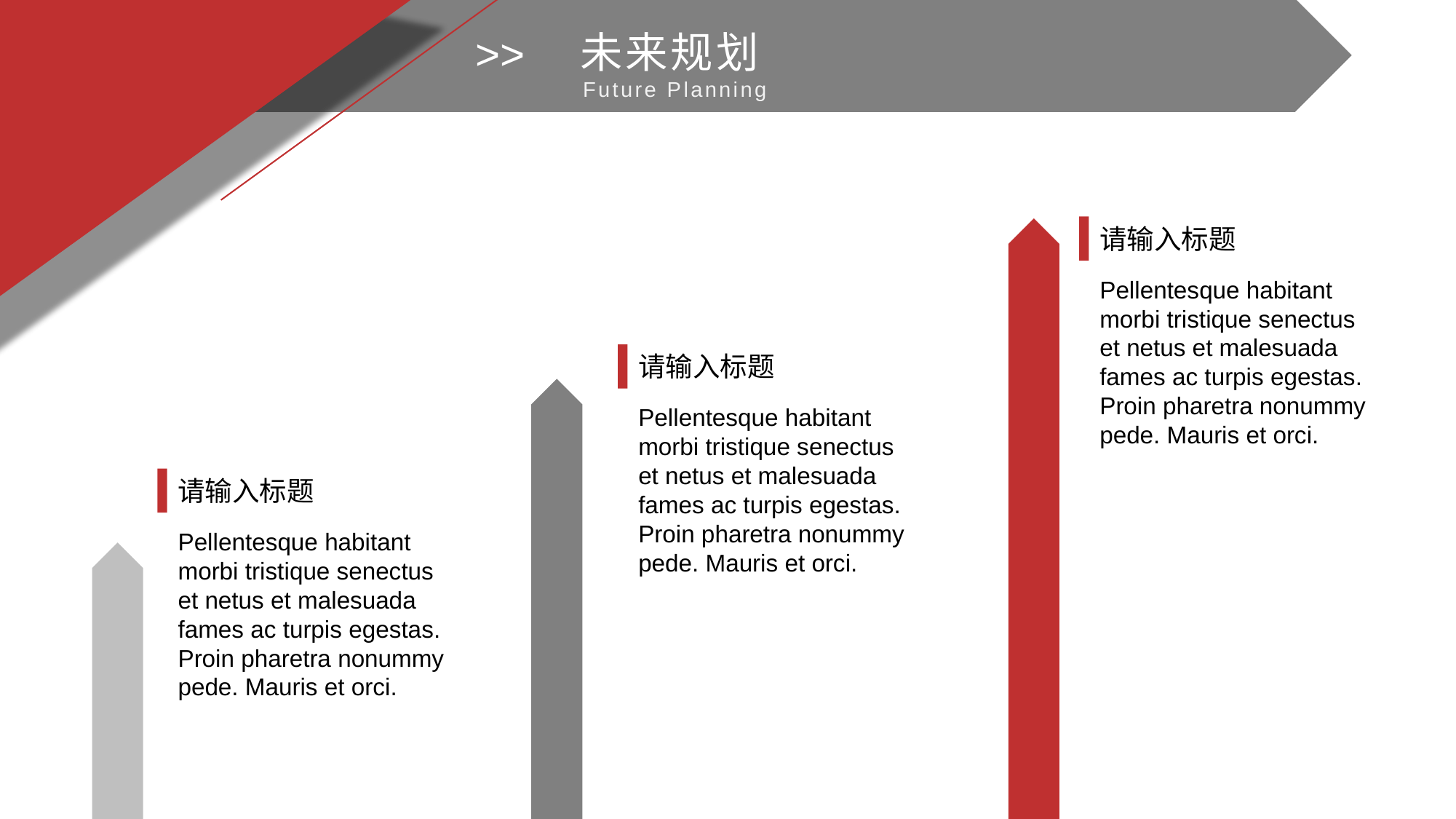

未来规划
>>
Future Planning

请输入标题
Pellentesque habitant morbi tristique senectus et netus et malesuada fames ac turpis egestas. Proin pharetra nonummy pede. Mauris et orci.

请输入标题
Pellentesque habitant morbi tristique senectus et netus et malesuada fames ac turpis egestas. Proin pharetra nonummy pede. Mauris et orci.

请输入标题
Pellentesque habitant morbi tristique senectus et netus et malesuada fames ac turpis egestas. Proin pharetra nonummy pede. Mauris et orci.